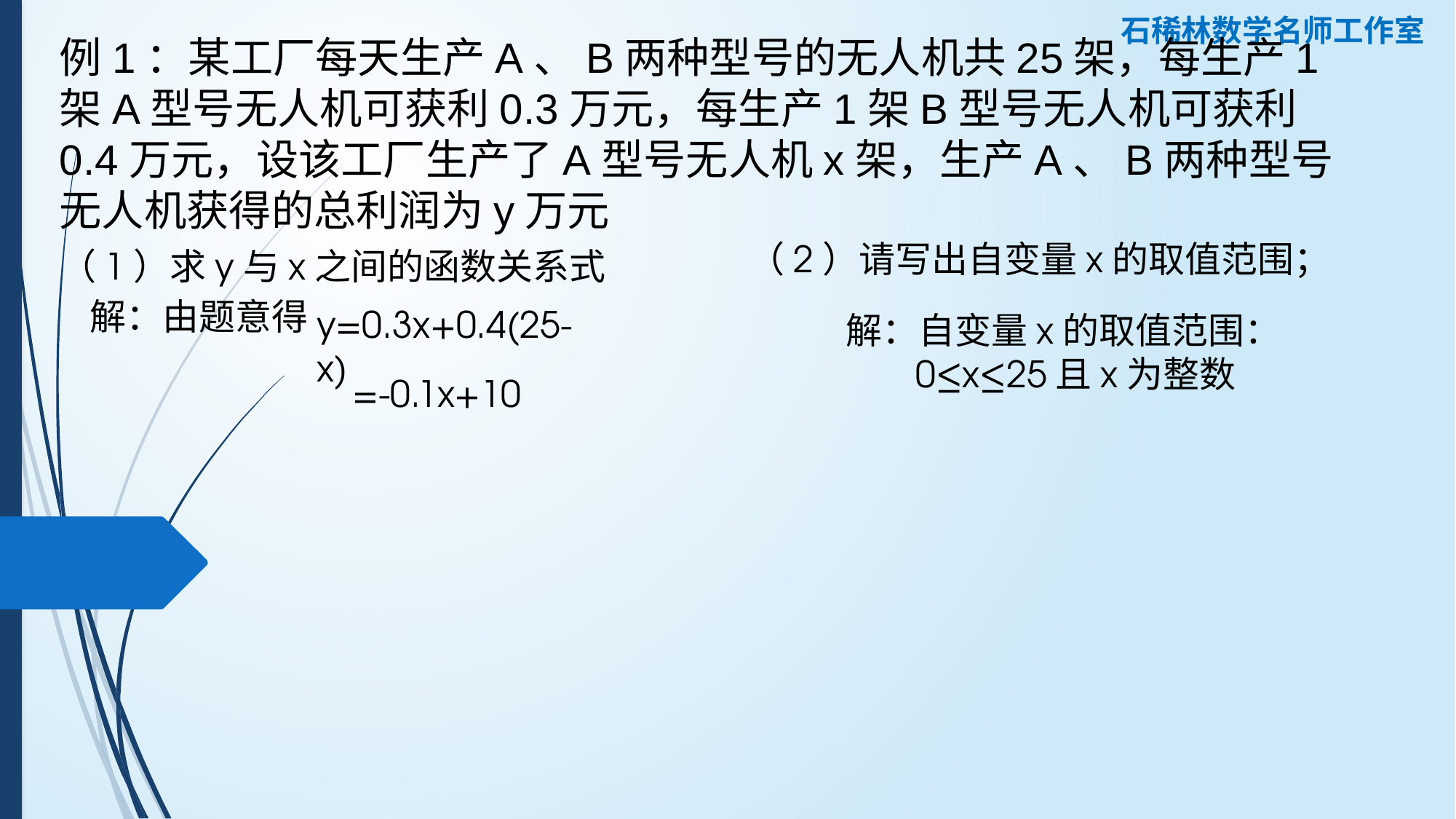

石稀林数学名师工作室
例1：某工厂每天生产A、B两种型号的无人机共25架，每生产1架A型号无人机可获利0.3万元，每生产1架B型号无人机可获利0.4万元，设该工厂生产了A型号无人机x架，生产A、B两种型号无人机获得的总利润为y万元
（2）请写出自变量x的取值范围；
（1）求y与x之间的函数关系式
解：由题意得
y=0.3x+0.4(25-x)
解：自变量x的取值范围：
       0≤x≤25且x为整数
=-0.1x+10